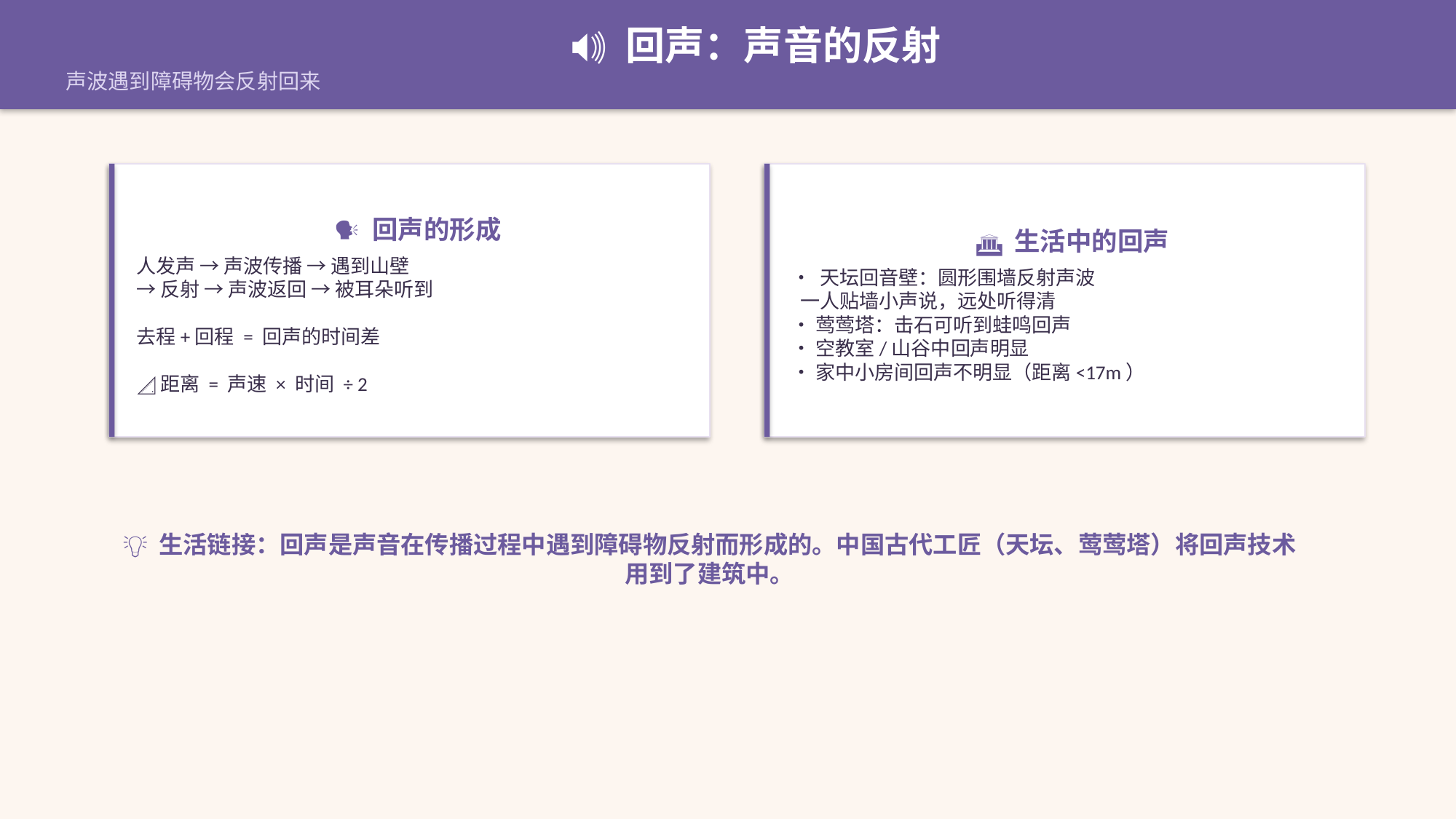

🔊 回声：声音的反射
声波遇到障碍物会反射回来
🗣️ 回声的形成
人发声 → 声波传播 → 遇到山壁
→ 反射 → 声波返回 → 被耳朵听到
去程+回程 = 回声的时间差
📐 距离 = 声速 × 时间 ÷ 2

🏛️ 生活中的回声
• 天坛回音壁：圆形围墙反射声波
  一人贴墙小声说，远处听得清
• 莺莺塔：击石可听到蛙鸣回声
• 空教室/山谷中回声明显
• 家中小房间回声不明显（距离<17m）

💡 生活链接：回声是声音在传播过程中遇到障碍物反射而形成的。中国古代工匠（天坛、莺莺塔）将回声技术用到了建筑中。